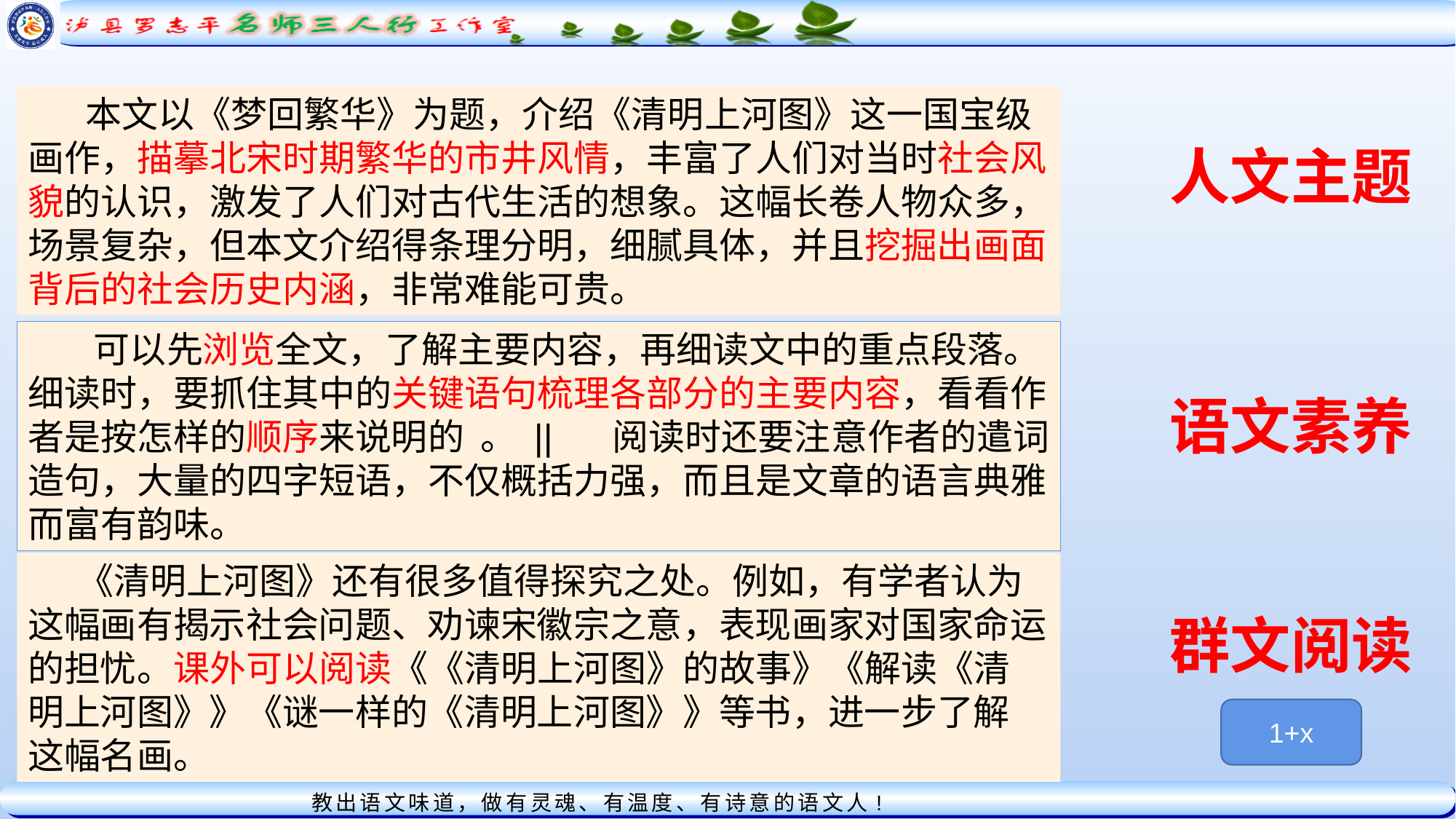

本文以《梦回繁华》为题，介绍《清明上河图》这一国宝级画作，描摹北宋时期繁华的市井风情，丰富了人们对当时社会风貌的认识，激发了人们对古代生活的想象。这幅长卷人物众多，场景复杂，但本文介绍得条理分明，细腻具体，并且挖掘出画面背后的社会历史内涵，非常难能可贵。
人文主题
       可以先浏览全文，了解主要内容，再细读文中的重点段落。细读时，要抓住其中的关键语句梳理各部分的主要内容，看看作者是按怎样的顺序来说明的  。 ||     阅读时还要注意作者的遣词造句，大量的四字短语，不仅概括力强，而且是文章的语言典雅而富有韵味。
语文素养
     《清明上河图》还有很多值得探究之处。例如，有学者认为这幅画有揭示社会问题、劝谏宋徽宗之意，表现画家对国家命运
的担忧。课外可以阅读《《清明上河图》的故事》《解读《清
明上河图》》《谜一样的《清明上河图》》等书，进一步了解
这幅名画。
群文阅读
1+x